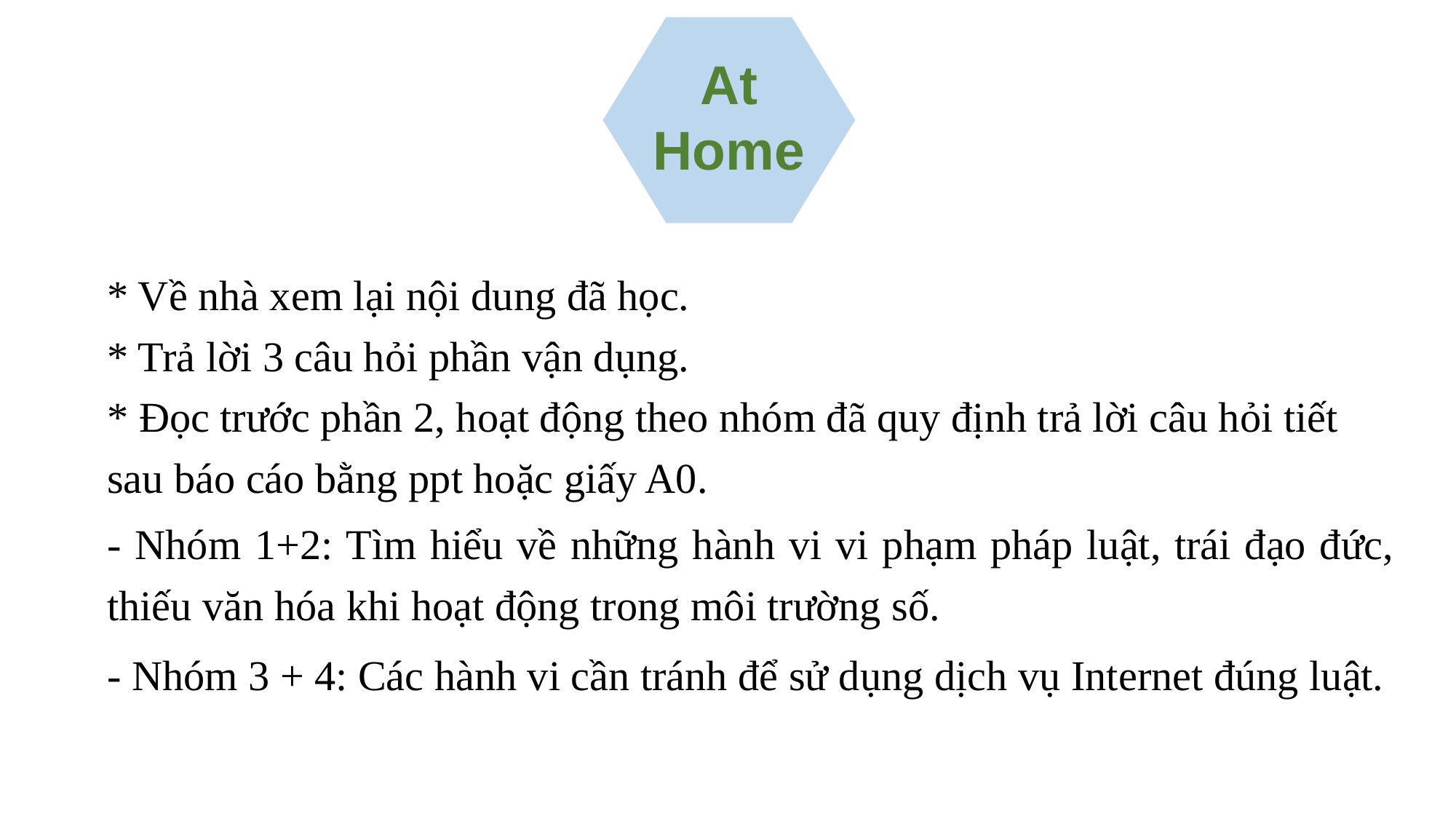

延迟符

At
Home
* Về nhà xem lại nội dung đã học.
* Trả lời 3 câu hỏi phần vận dụng.
* Đọc trước phần 2, hoạt động theo nhóm đã quy định trả lời câu hỏi tiết sau báo cáo bằng ppt hoặc giấy A0.
- Nhóm 1+2: Tìm hiểu về những hành vi vi phạm pháp luật, trái đạo đức, thiếu văn hóa khi hoạt động trong môi trường số.
- Nhóm 3 + 4: Các hành vi cần tránh để sử dụng dịch vụ Internet đúng luật.